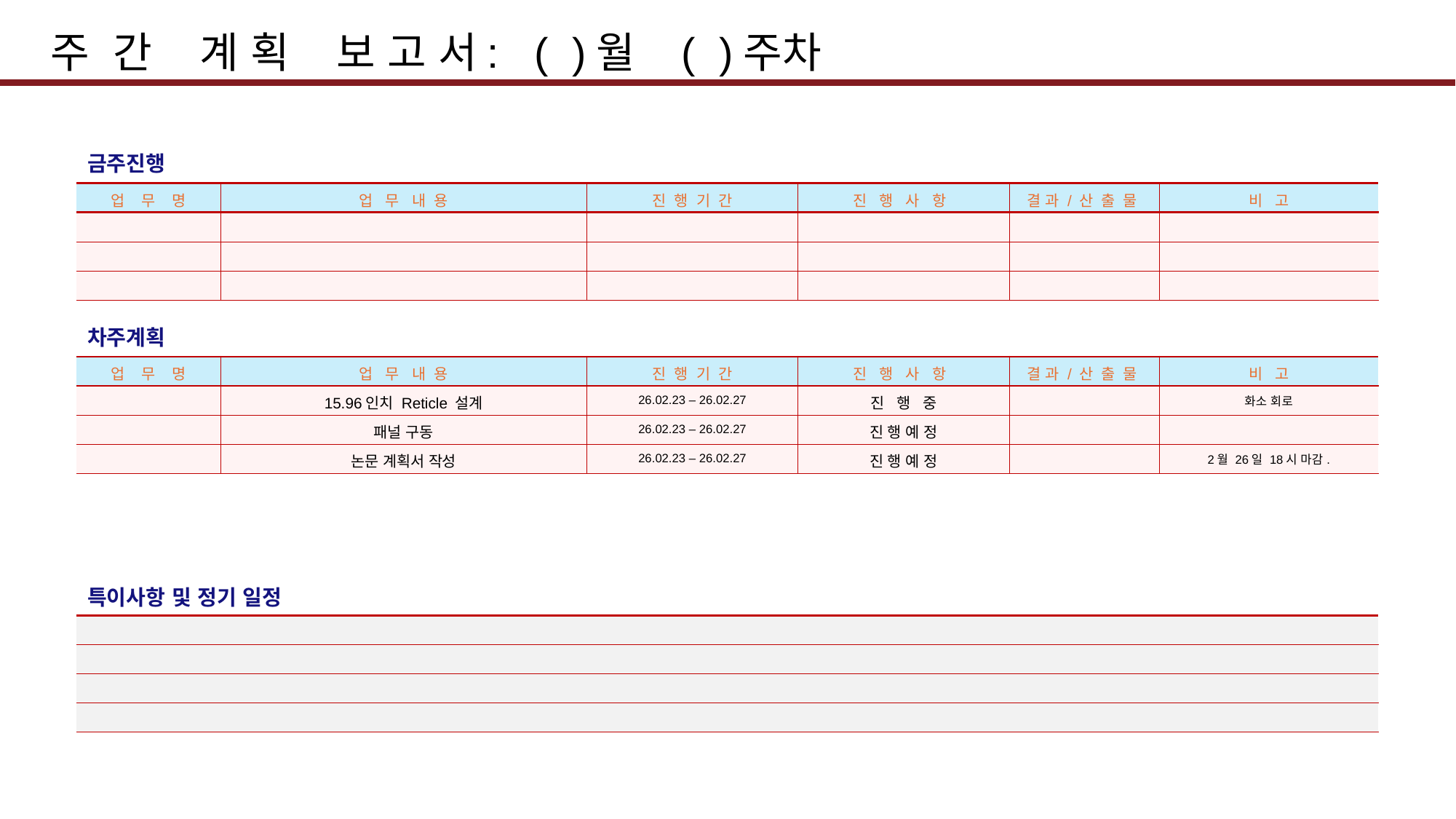

주  간    계 획    보 고 서:   (  )월   (  )주차
금주진행
| 업 무 명 | 업 무 내 용 | 진 행 기 간 | 진 행 사 항 | 결 과 / 산 출 물 | 비 고 |
| --- | --- | --- | --- | --- | --- |
|  |  |  |  |  |  |
|  |  |  |  |  |  |
|  |  |  |  |  |  |
차주계획
| 업 무 명 | 업 무 내 용 | 진 행 기 간 | 진 행 사 항 | 결 과 / 산 출 물 | 비 고 |
| --- | --- | --- | --- | --- | --- |
|  | 15.96인치 Reticle 설계 | 26.02.23 – 26.02.27 | 진 행 중 |  | 화소 회로 |
|  | 패널 구동 | 26.02.23 – 26.02.27 | 진 행 예 정 |  |  |
|  | 논문 계획서 작성 | 26.02.23 – 26.02.27 | 진 행 예 정 |  | 2월 26일 18시 마감. |
특이사항 및 정기 일정
|  |
| --- |
|  |
|  |
|  |